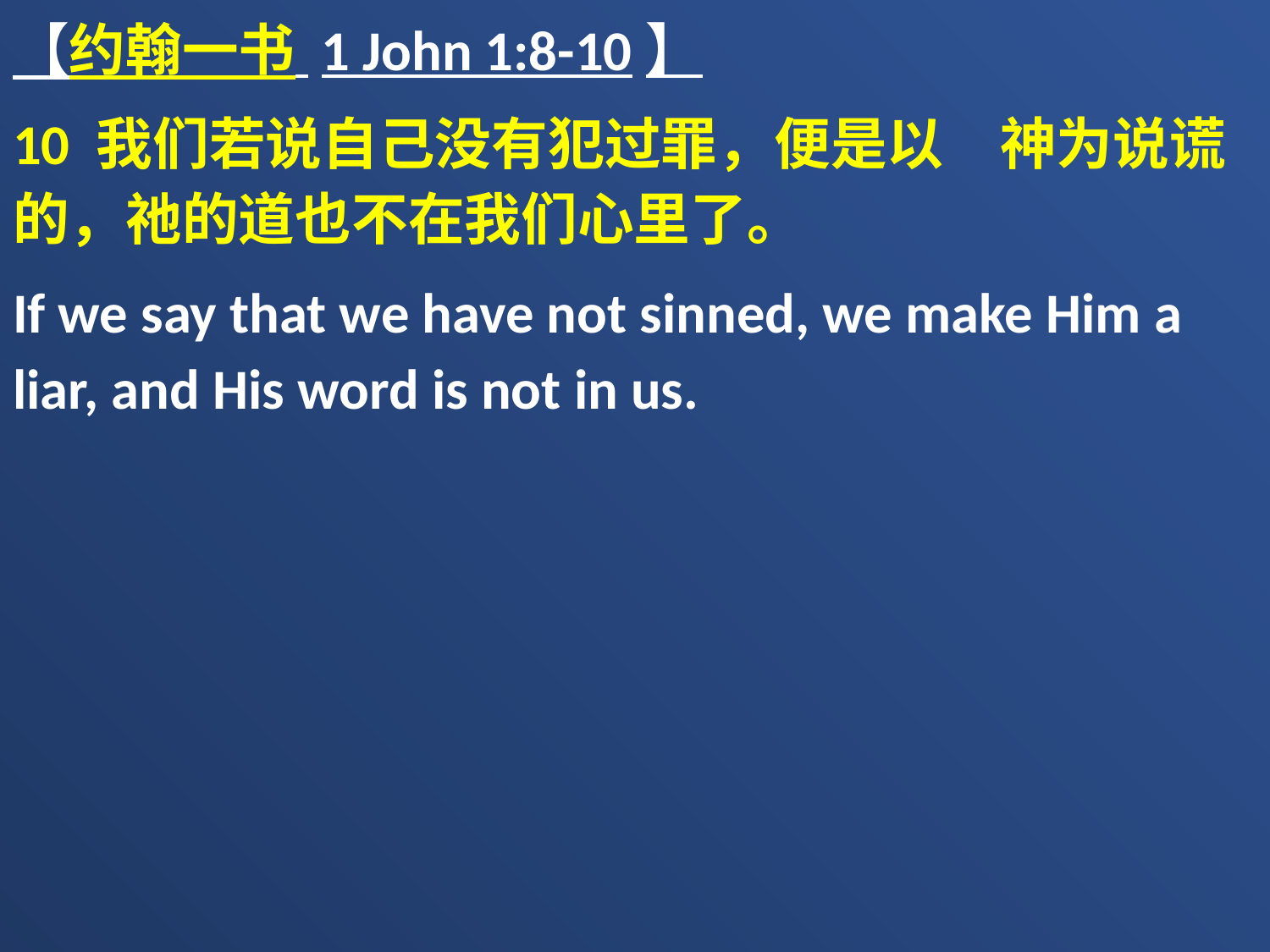

【约翰一书 1 John 1:8-10】
10 我们若说自己没有犯过罪，便是以　神为说谎的，祂的道也不在我们心里了。
If we say that we have not sinned, we make Him a liar, and His word is not in us.